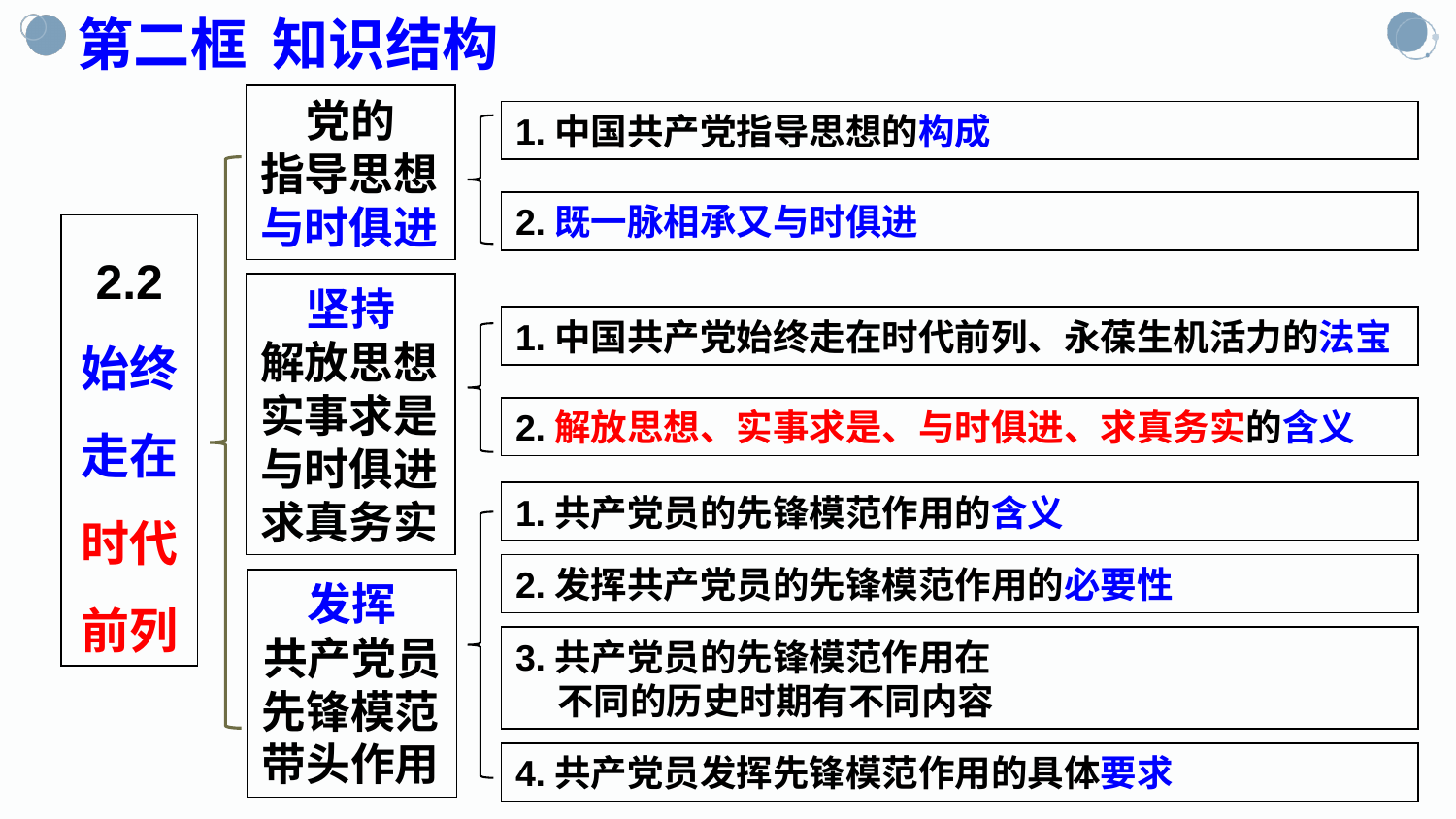

第二框  知识结构
党的
指导思想
与时俱进
1.中国共产党指导思想的构成

2.既一脉相承又与时俱进
2.2
始终走在时代前列
坚持
解放思想
实事求是
与时俱进
求真务实
1.中国共产党始终走在时代前列、永葆生机活力的法宝

2.解放思想、实事求是、与时俱进、求真务实的含义
1.共产党员的先锋模范作用的含义

2.发挥共产党员的先锋模范作用的必要性
发挥
共产党员
先锋模范
带头作用
3.共产党员的先锋模范作用在
    不同的历史时期有不同内容
4.共产党员发挥先锋模范作用的具体要求